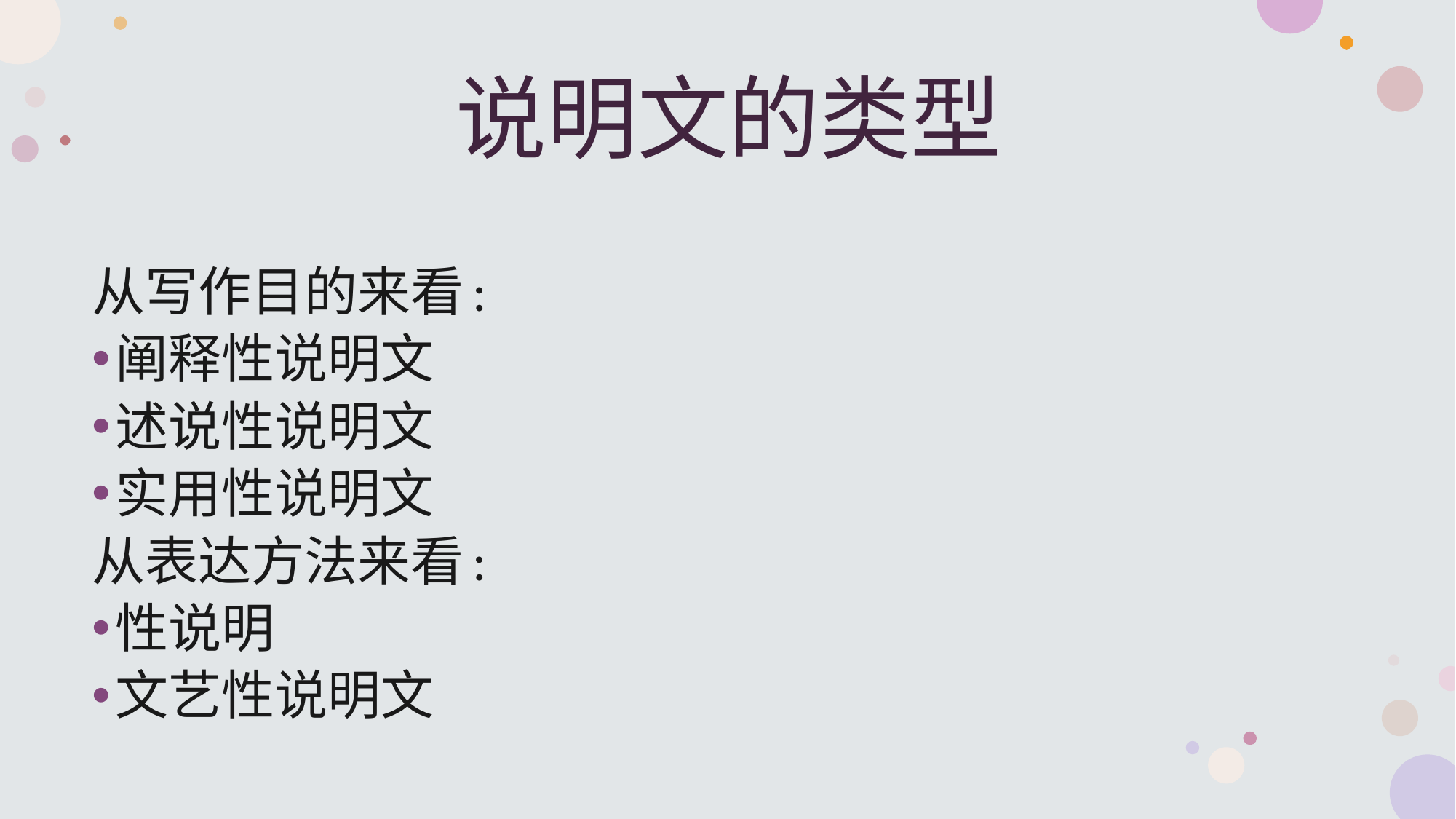

# 说明文的类型

从写作目的来看:
阐释性说明文
述说性说明文
实用性说明文
从表达方法来看:
性说明
文艺性说明文